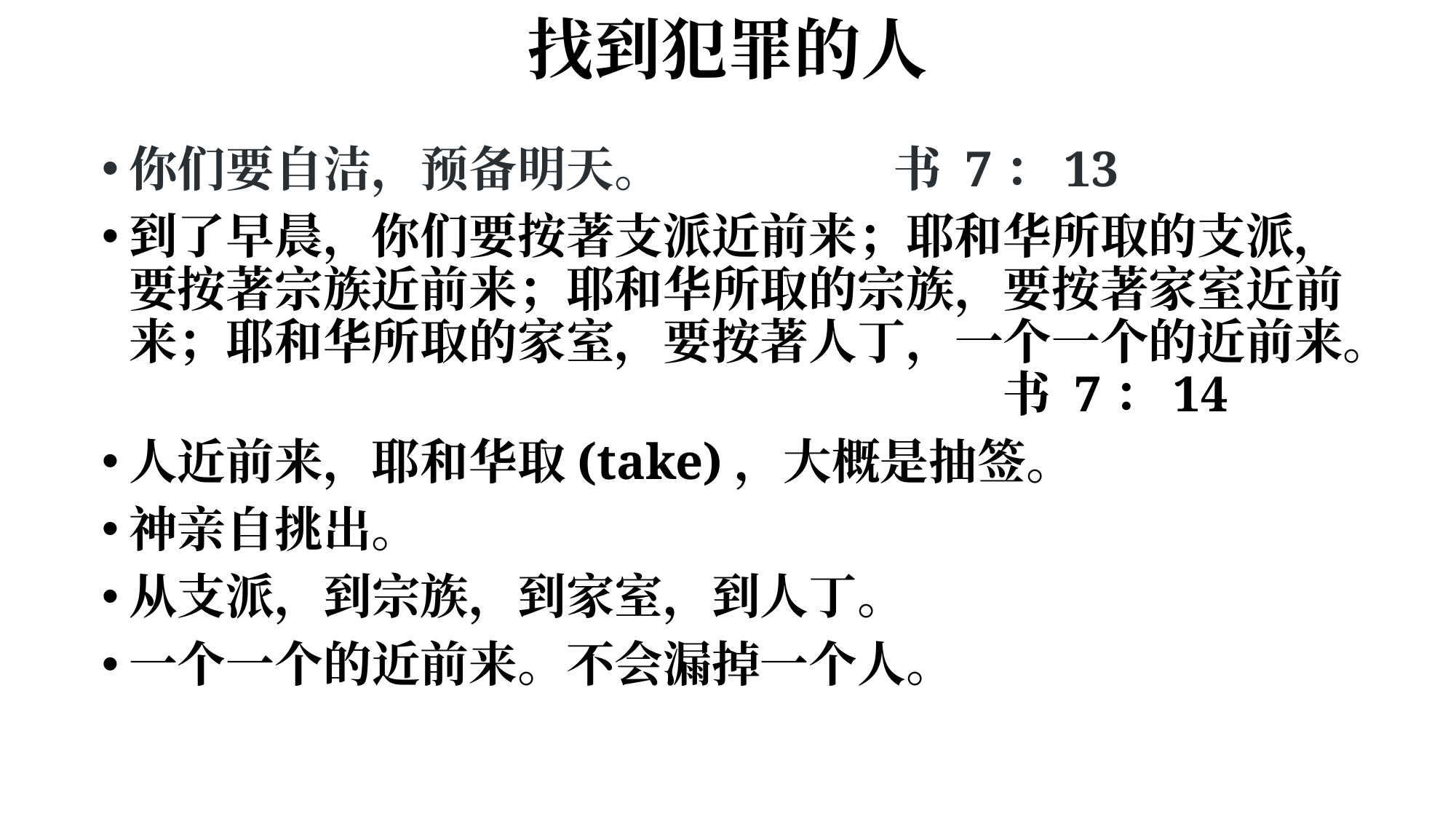

# 找到犯罪的人
你们要自洁，预备明天。			书 7：13
到了早晨，你们要按著支派近前来；耶和华所取的支派，要按著宗族近前来；耶和华所取的宗族，要按著家室近前来；耶和华所取的家室，要按著人丁，一个一个的近前来。								书 7：14
人近前来，耶和华取(take)，大概是抽签。
神亲自挑出。
从支派，到宗族，到家室，到人丁。
一个一个的近前来。不会漏掉一个人。